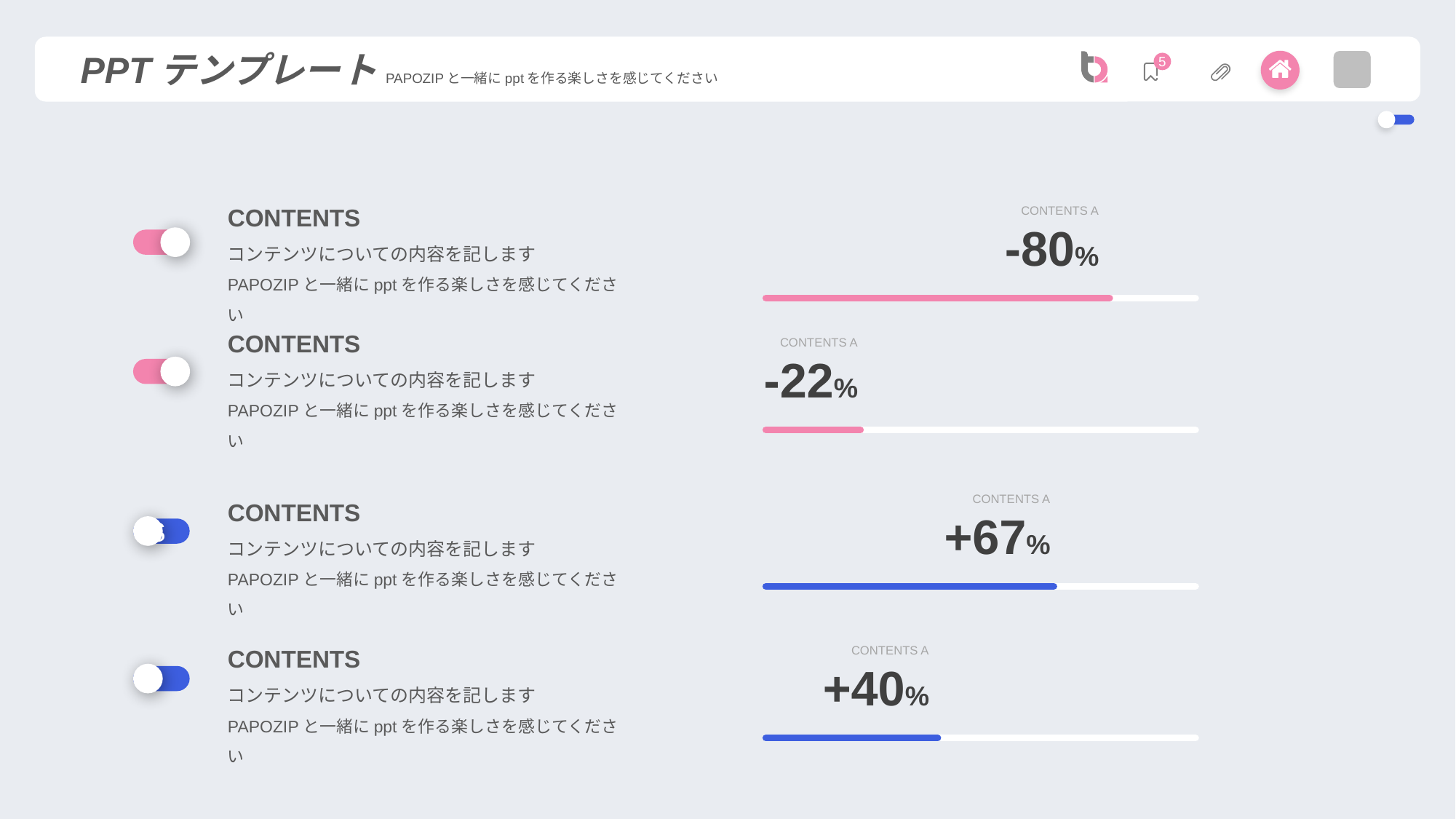

PPTテンプレートPAPOZIPと一緒にpptを作る楽しさを感じてください

5

CONTENTS
コンテンツについての内容を記します
PAPOZIPと一緒にpptを作る楽しさを感じてください
CONTENTS A
-80%

CONTENTS
コンテンツについての内容を記します
PAPOZIPと一緒にpptを作る楽しさを感じてください
CONTENTS A
-22%

CONTENTS
コンテンツについての内容を記します
PAPOZIPと一緒にpptを作る楽しさを感じてください
CONTENTS A
+67%
S

CONTENTS
コンテンツについての内容を記します
PAPOZIPと一緒にpptを作る楽しさを感じてください
CONTENTS A
+40%